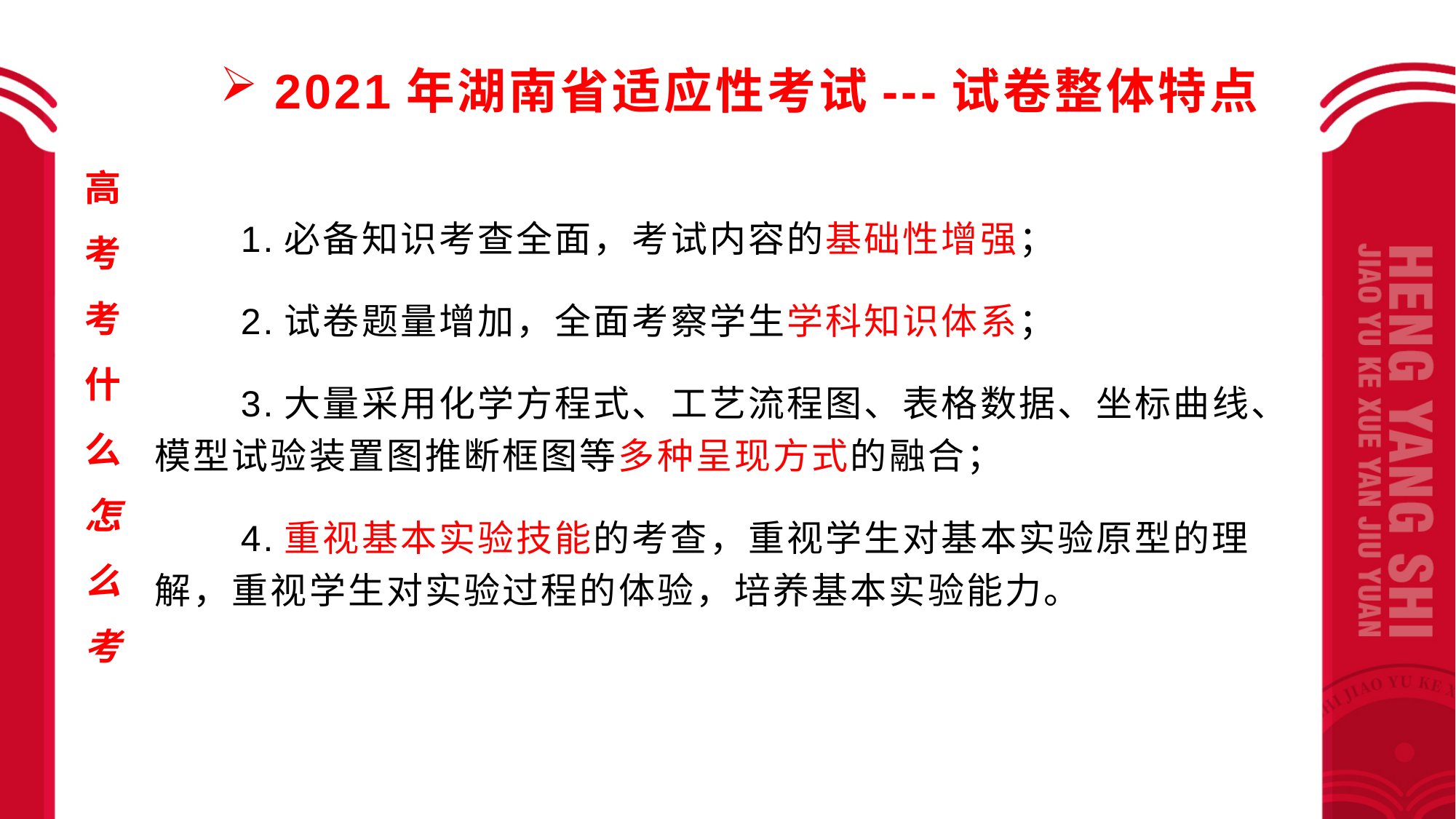

2021年湖南省适应性考试---试卷整体特点
高考考什么
怎么考
　　1.必备知识考查全面，考试内容的基础性增强；
　　2.试卷题量增加，全面考察学生学科知识体系；
　　3.大量采用化学方程式、工艺流程图、表格数据、坐标曲线、模型试验装置图推断框图等多种呈现方式的融合；
　　4.重视基本实验技能的考查，重视学生对基本实验原型的理解，重视学生对实验过程的体验，培养基本实验能力。